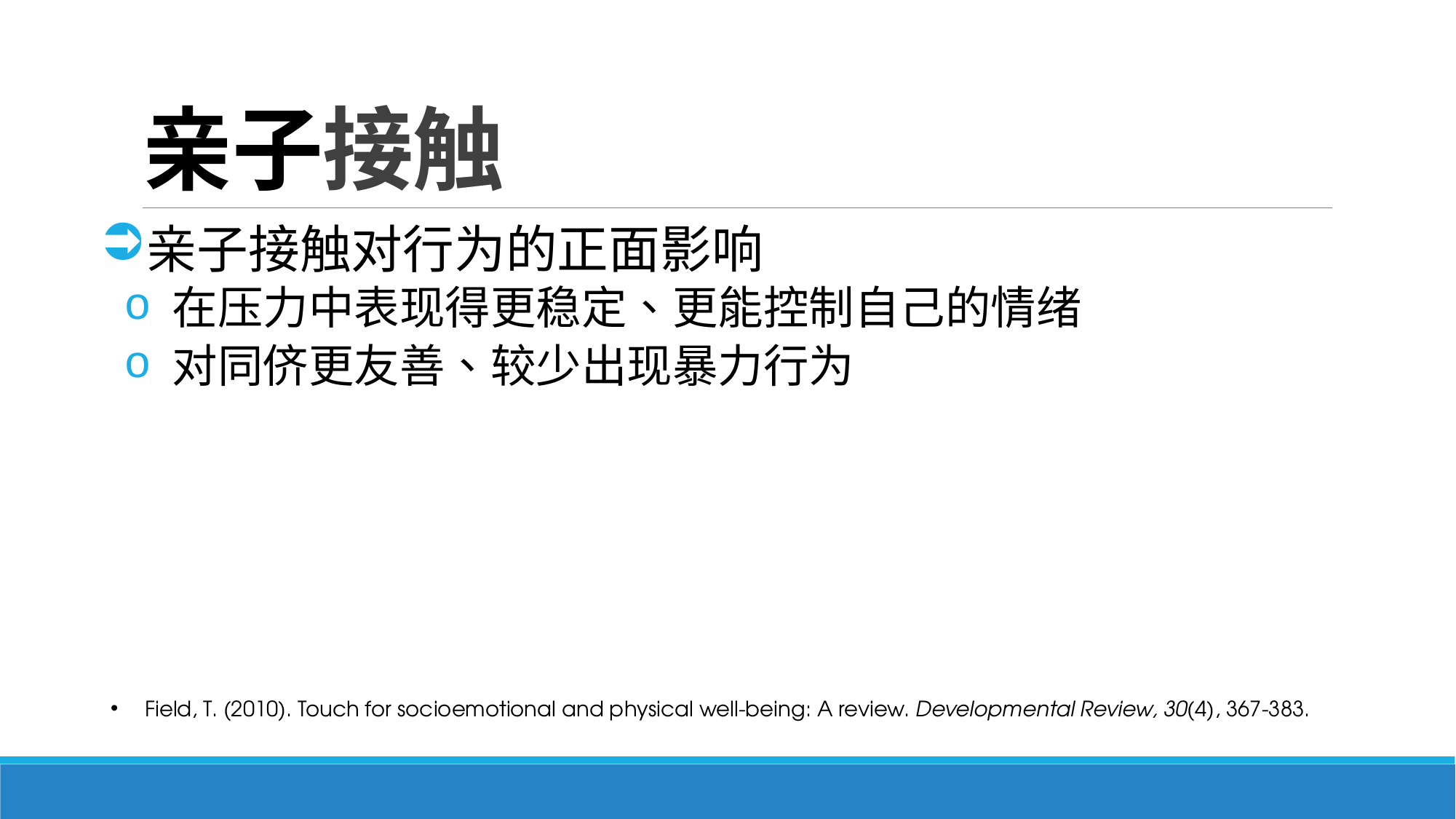

# 亲子接触
亲子接触对行为的正面影响
 在压力中表现得更稳定、更能控制自己的情绪
 对同侪更友善、较少出现暴力行为
Field, T. (2010). Touch for socioemotional and physical well-being: A review. Developmental Review, 30(4), 367-383.